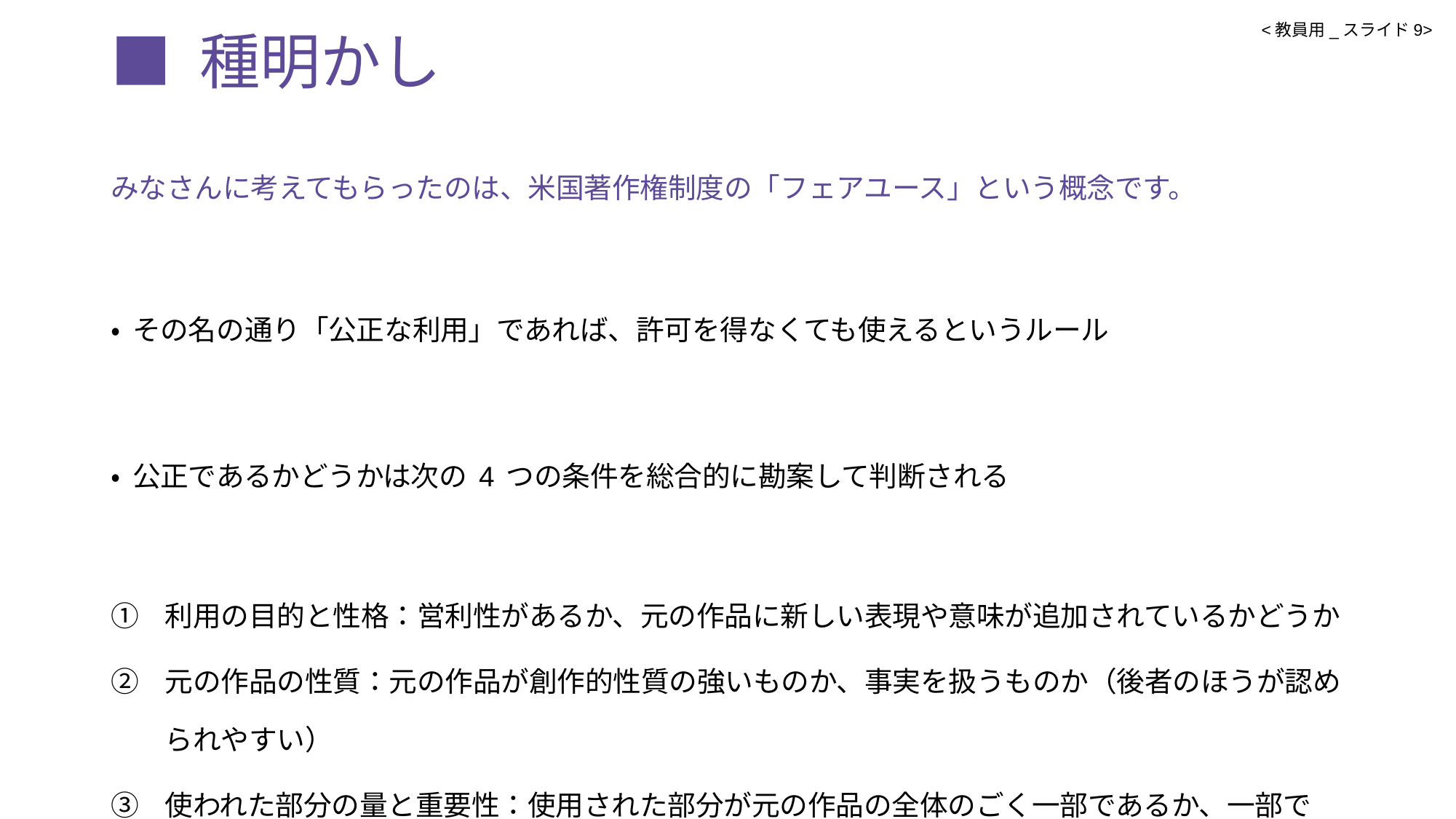

# ■ 種明かし
<教員用_スライド9>
みなさんに考えてもらったのは、米国著作権制度の「フェアユース」という概念です。

•	その名の通り「公正な利用」であれば、許可を得なくても使えるというルール

•	公正であるかどうかは次の4つの条件を総合的に勘案して判断される

①	利用の目的と性格：営利性があるか、元の作品に新しい表現や意味が追加されているかどうか
②	元の作品の性質：元の作品が創作的性質の強いものか、事実を扱うものか（後者のほうが認められやすい）
③	使われた部分の量と重要性：使用された部分が元の作品の全体のごく一部であるか、一部であったとしても元の作品の核心部分ではないか
④	元の作品への悪影響：元の作品の価値や売れ行きを損ねてはいないか